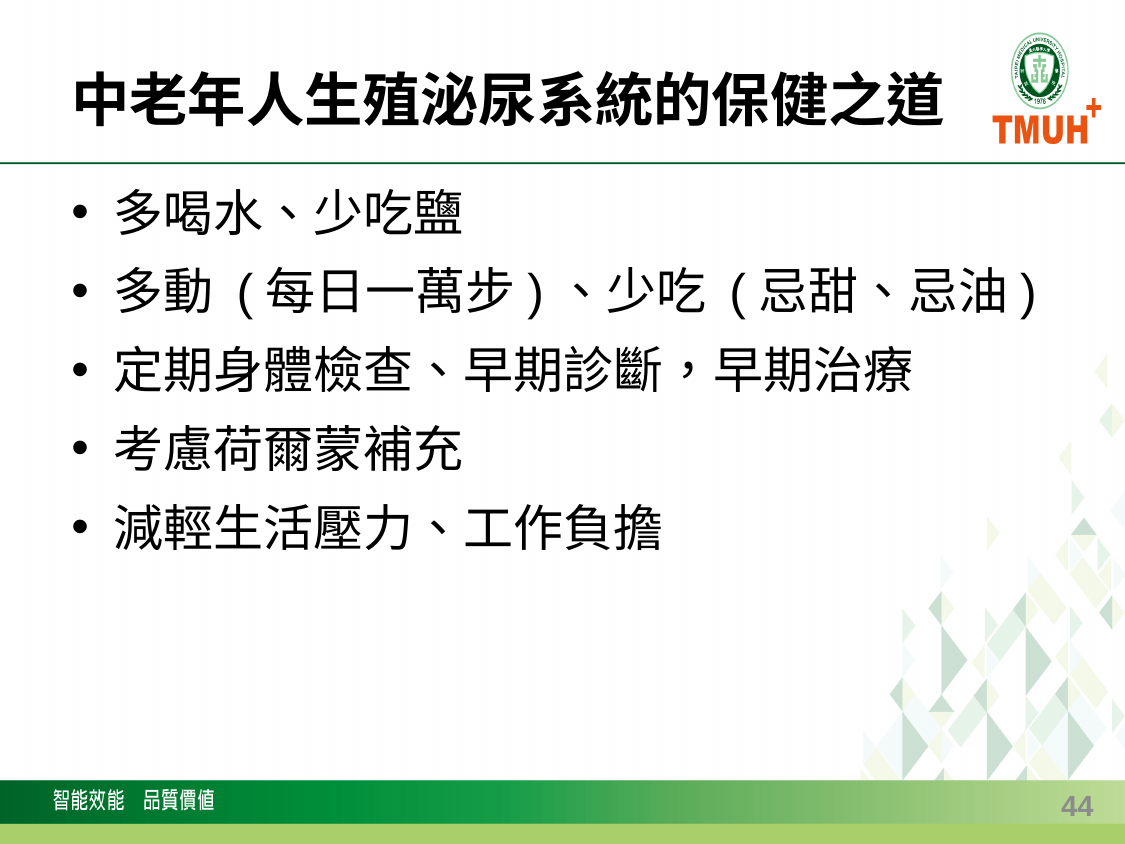

# 中老年人生殖泌尿系統的保健之道
多喝水、少吃鹽
多動 (每日一萬步)、少吃 (忌甜、忌油)
定期身體檢查、早期診斷，早期治療
考慮荷爾蒙補充
減輕生活壓力、工作負擔

44